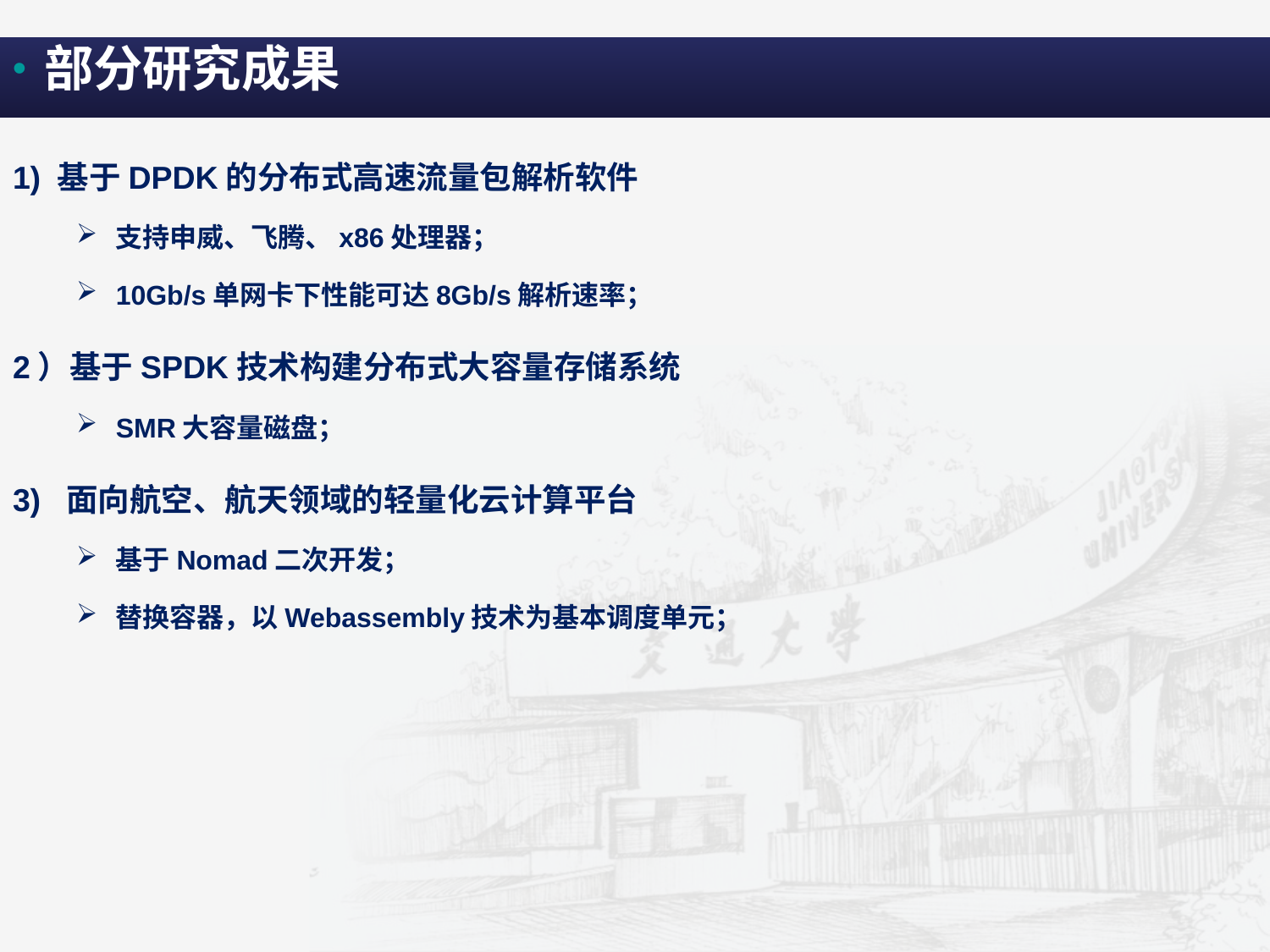

部分研究成果
1) 基于DPDK的分布式高速流量包解析软件
支持申威、飞腾、x86处理器；
10Gb/s单网卡下性能可达8Gb/s解析速率；
2）基于SPDK技术构建分布式大容量存储系统
SMR大容量磁盘；
3)  面向航空、航天领域的轻量化云计算平台
基于Nomad二次开发；
替换容器，以Webassembly技术为基本调度单元；